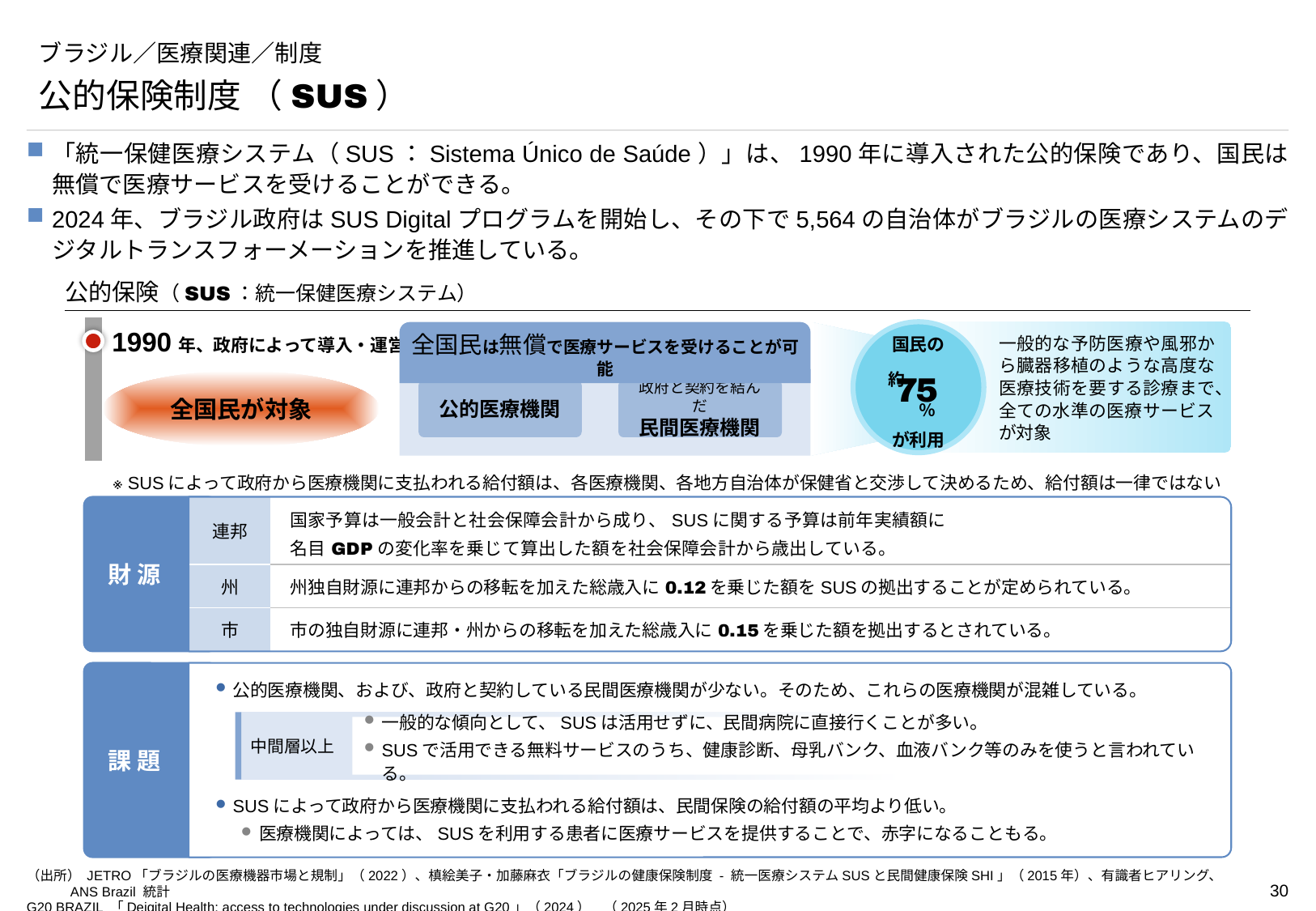

# ブラジル／医療関連／制度

公的保険制度 （SUS）
「統一保健医療システム（SUS：Sistema Único de Saúde）」は、1990年に導入された公的保険であり、国民は無償で医療サービスを受けることができる。
2024年、ブラジル政府はSUS Digitalプログラムを開始し、その下で5,564の自治体がブラジルの医療システムのデジタルトランスフォーメーションを推進している。
公的医療機関、および、政府と契約している民間医療機関が少ない。そのため、これらの医療機関が混雑している。

SUSによって政府から医療機関に支払われる給付額は、民間保険の給付額の平均より低い。
医療機関によっては、SUSを利用する患者に医療サービスを提供することで、赤字になることもる。
公的保険（SUS：統一保健医療システム）
1990年、政府によって導入・運営
一般的な予防医療や風邪から臓器移植のような高度な医療技術を要する診療まで、全ての水準の医療サービスが対象
国民の
約  　　　％
が利用
75
全国民は無償で医療サービスを受けることが可能

全国民が対象
政府と契約を結んだ
民間医療機関
公的医療機関
※ SUSによって政府から医療機関に支払われる給付額は、各医療機関、各地方自治体が保健省と交渉して決めるため、給付額は一律ではない
| 連邦 | 国家予算は一般会計と社会保障会計から成り、SUSに関する予算は前年実績額に 名目GDPの変化率を乗じて算出した額を社会保障会計から歳出している。 |
| --- | --- |
| 州 | 州独自財源に連邦からの移転を加えた総歳入に0.12を乗じた額をSUSの拠出することが定められている。 |
| 市 | 市の独自財源に連邦・州からの移転を加えた総歳入に0.15を乗じた額を拠出するとされている。 |
財 源
課 題
中間層以上
一般的な傾向として、SUSは活用せずに、民間病院に直接行くことが多い。
SUSで活用できる無料サービスのうち、健康診断、母乳バンク、血液バンク等のみを使うと言われている。

（出所） JETRO「ブラジルの医療機器市場と規制」（2022）、槙絵美子・加藤麻衣「ブラジルの健康保険制度 - 統一医療システムSUSと民間健康保険SHI」（2015年）、有識者ヒアリング、ANS Brazil 統計
G20 BRAZIL 「Deigital Health: access to technologies under discussion at G20」（2024）　（2025年2月時点）